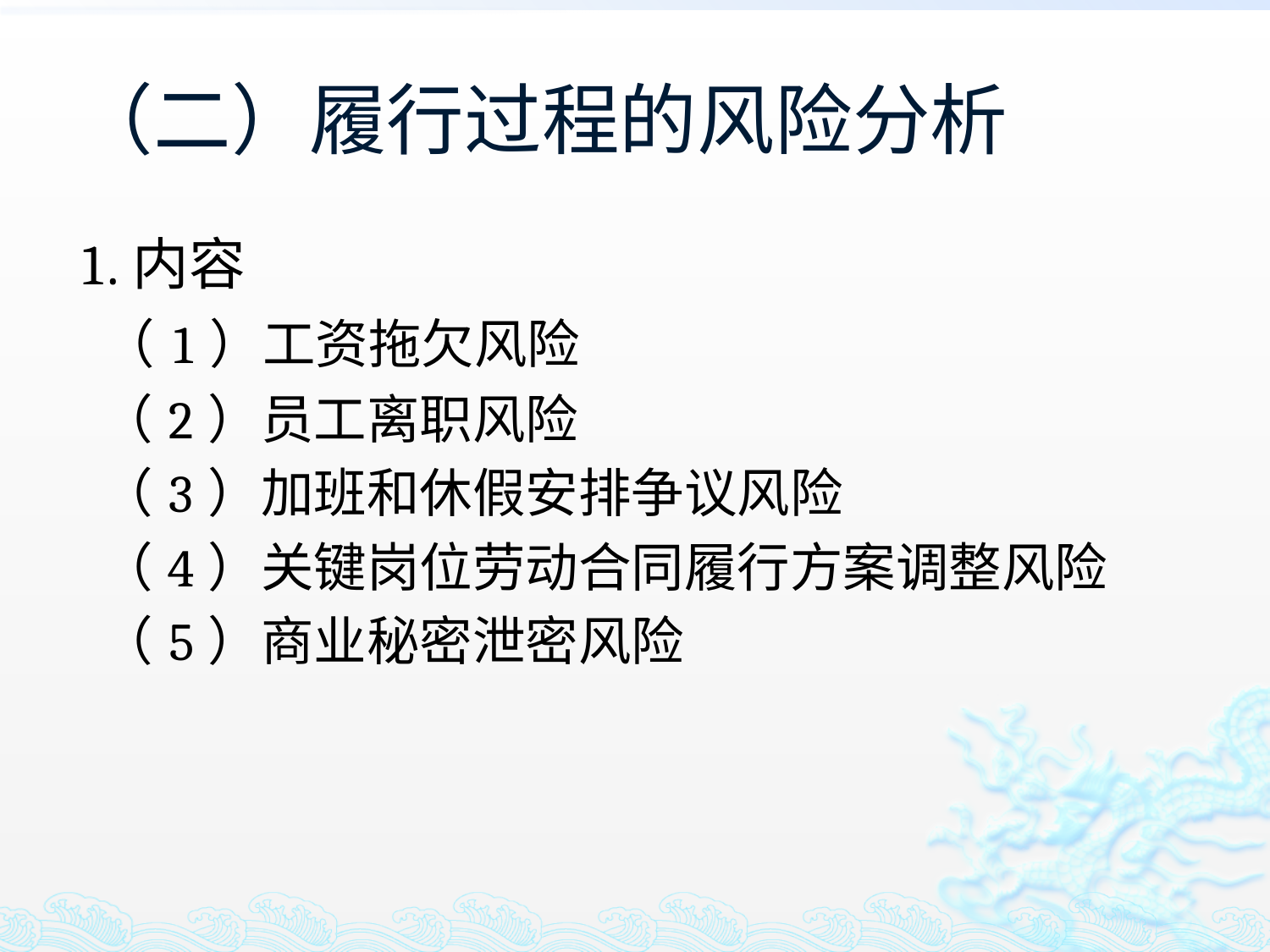

# （二）履行过程的风险分析
1.内容
 （1）工资拖欠风险
 （2）员工离职风险
 （3）加班和休假安排争议风险
 （4）关键岗位劳动合同履行方案调整风险
 （5）商业秘密泄密风险